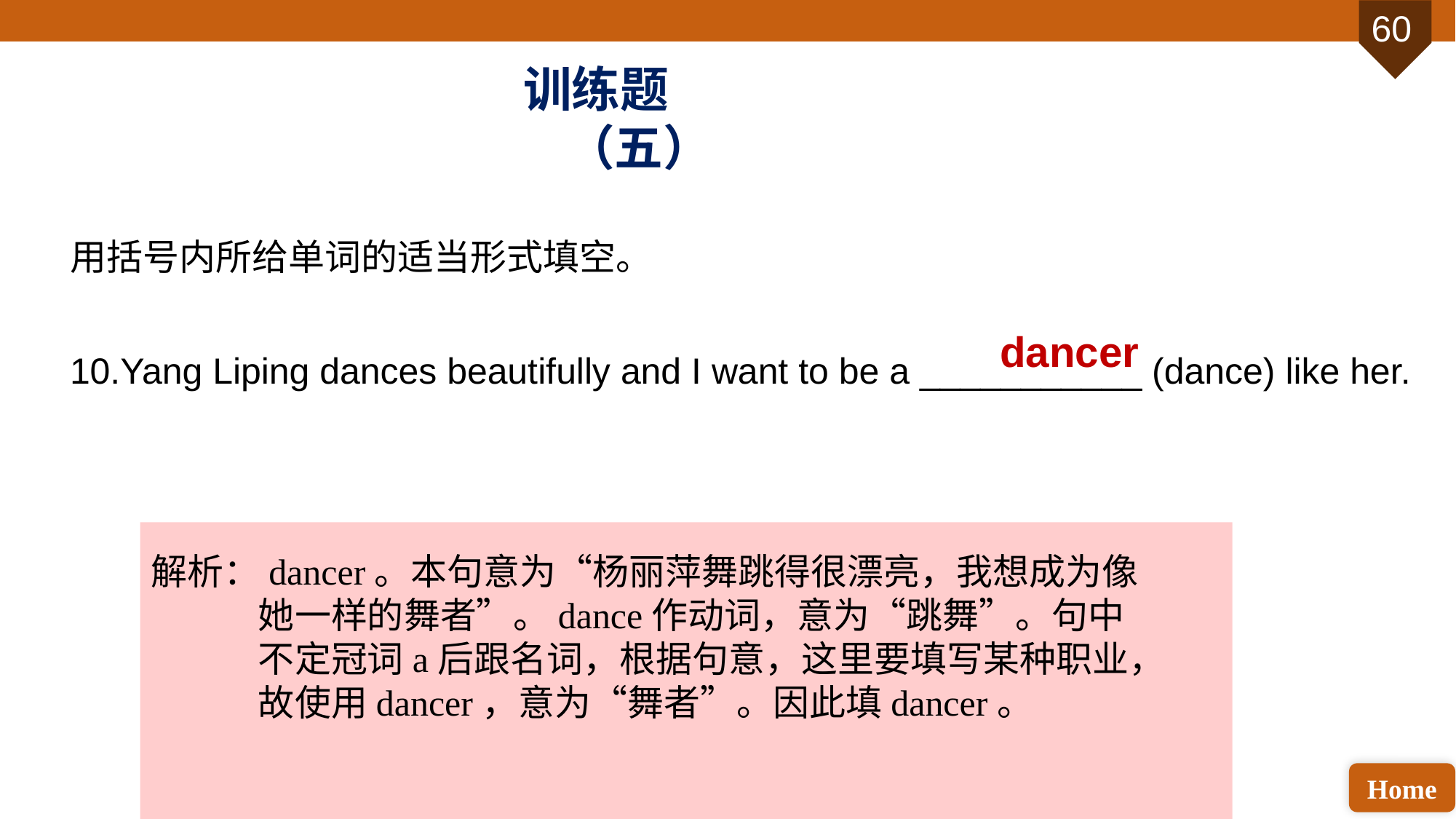

训练题（五）
用括号内所给单词的适当形式填空。

10.Yang Liping dances beautifully and I want to be a ___________ (dance) like her.
dancer

解析：dancer。本句意为“杨丽萍舞跳得很漂亮，我想成为像她一样的舞者”。dance作动词，意为“跳舞”。句中不定冠词a后跟名词，根据句意，这里要填写某种职业，故使用dancer，意为“舞者”。因此填dancer。